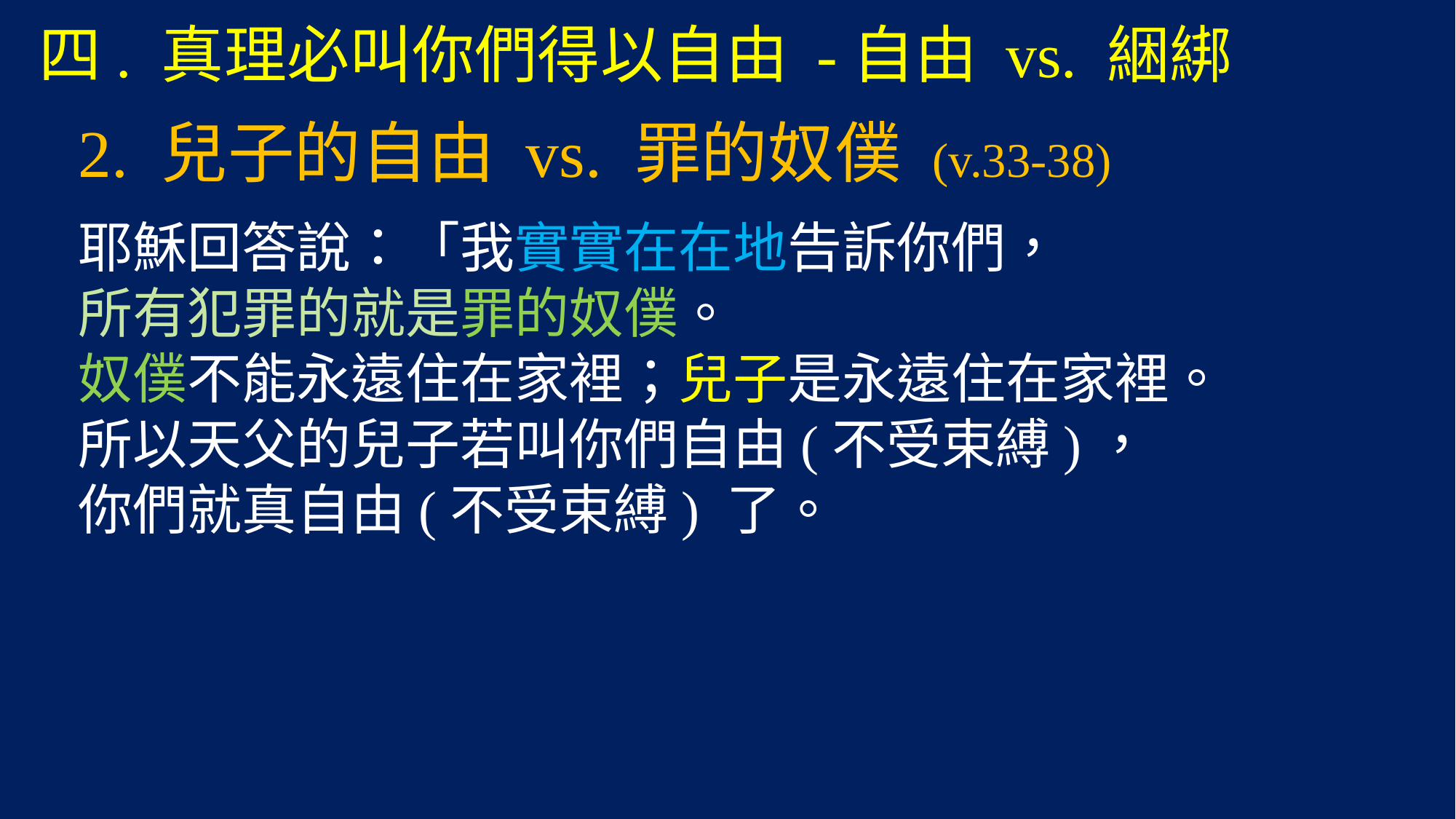

# 四. 真理必叫你們得以自由 -自由 vs. 綑綁
2. 兒子的自由 vs. 罪的奴僕 (v.33-38)

耶穌回答說：「我實實在在地告訴你們，
所有犯罪的就是罪的奴僕。
奴僕不能永遠住在家裡；兒子是永遠住在家裡。
所以天父的兒子若叫你們自由(不受束縛)，
你們就真自由(不受束縛) 了。